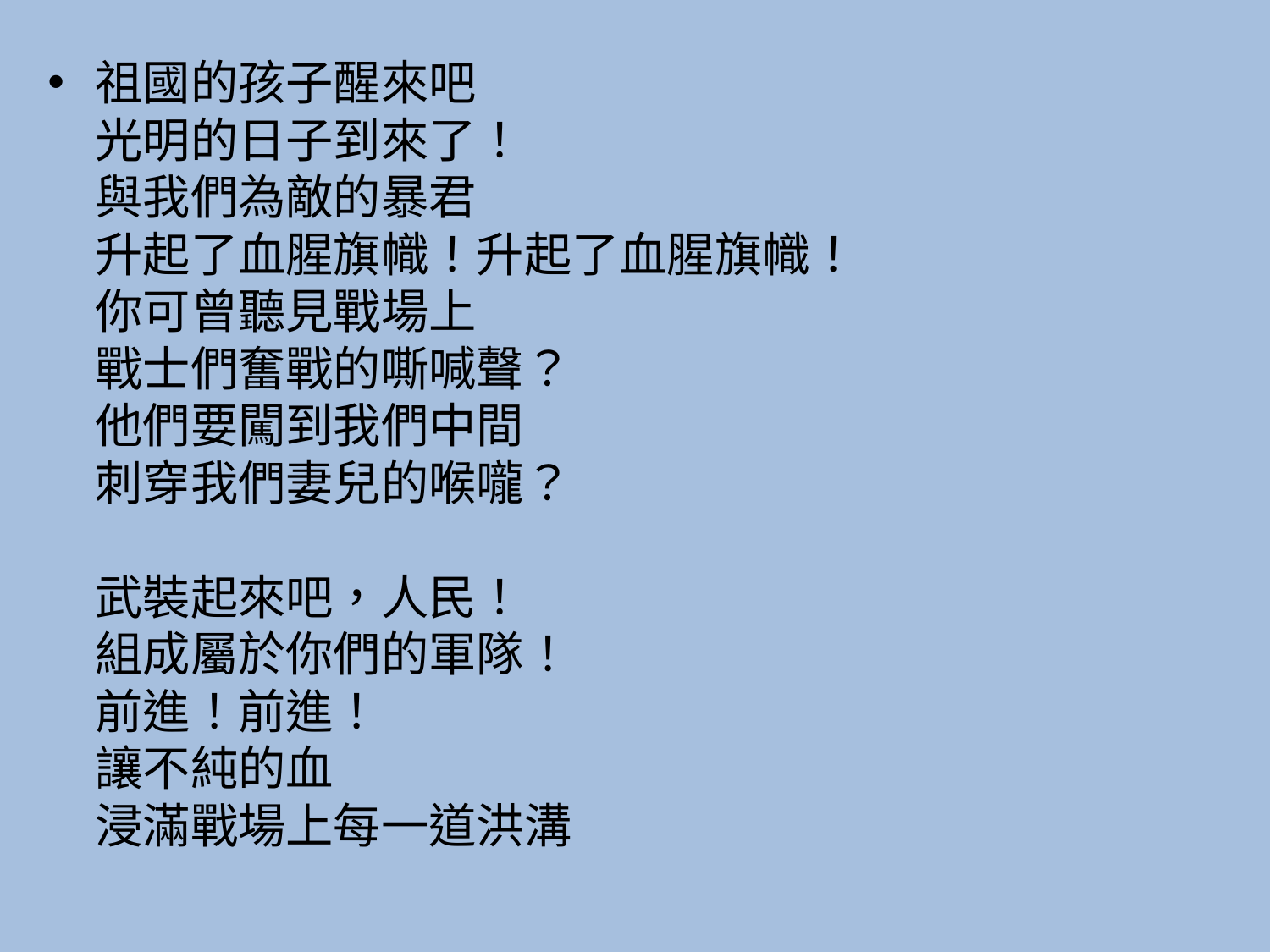

#
祖國的孩子醒來吧
光明的日子到來了！
與我們為敵的暴君
升起了血腥旗幟！升起了血腥旗幟！
你可曾聽見戰場上
戰士們奮戰的嘶喊聲？
他們要闖到我們中間
刺穿我們妻兒的喉嚨？
武裝起來吧，人民！
組成屬於你們的軍隊！
前進！前進！
讓不純的血
浸滿戰場上每一道洪溝